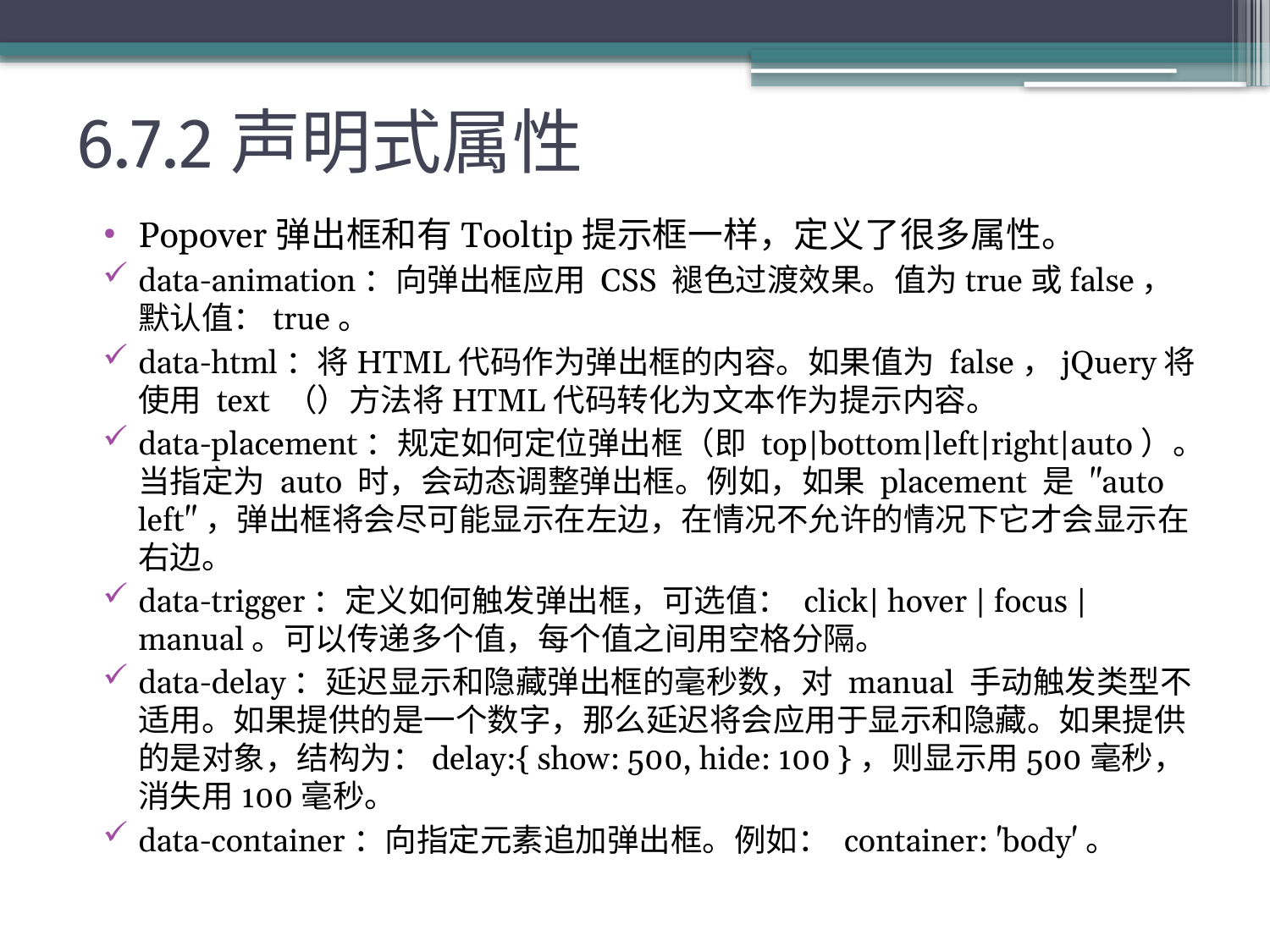

# 6.7.2声明式属性
Popover弹出框和有Tooltip提示框一样，定义了很多属性。
data-animation：向弹出框应用 CSS 褪色过渡效果。值为true或false，默认值：true。
data-html：将HTML代码作为弹出框的内容。如果值为 false，jQuery将使用 text （）方法将HTML代码转化为文本作为提示内容。
data-placement：规定如何定位弹出框（即 top|bottom|left|right|auto）。当指定为 auto 时，会动态调整弹出框。例如，如果 placement 是 "auto left"，弹出框将会尽可能显示在左边，在情况不允许的情况下它才会显示在右边。
data-trigger：定义如何触发弹出框，可选值： click| hover | focus | manual。可以传递多个值，每个值之间用空格分隔。
data-delay：延迟显示和隐藏弹出框的毫秒数，对 manual 手动触发类型不适用。如果提供的是一个数字，那么延迟将会应用于显示和隐藏。如果提供的是对象，结构为：delay:{ show: 500, hide: 100 }，则显示用500毫秒，消失用100毫秒。
data-container：向指定元素追加弹出框。例如： container: 'body'。